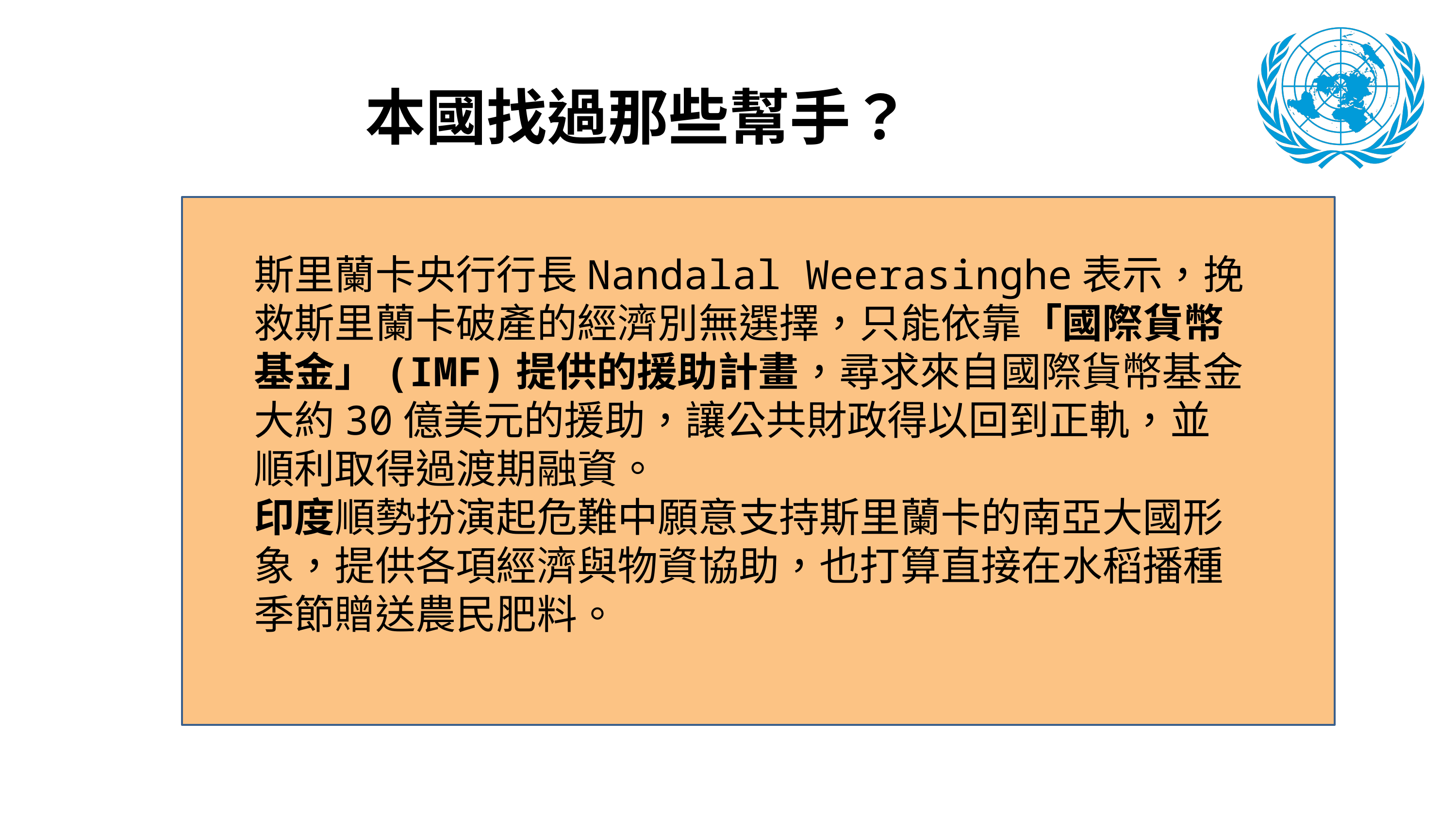

本國找過那些幫手？

斯里蘭卡央行行長Nandalal Weerasinghe表示，挽救斯里蘭卡破產的經濟別無選擇，只能依靠「國際貨幣基金」(IMF)提供的援助計畫，尋求來自國際貨幣基金大約30億美元的援助，讓公共財政得以回到正軌，並順利取得過渡期融資。
印度順勢扮演起危難中願意支持斯里蘭卡的南亞大國形象，提供各項經濟與物資協助，也打算直接在水稻播種季節贈送農民肥料。